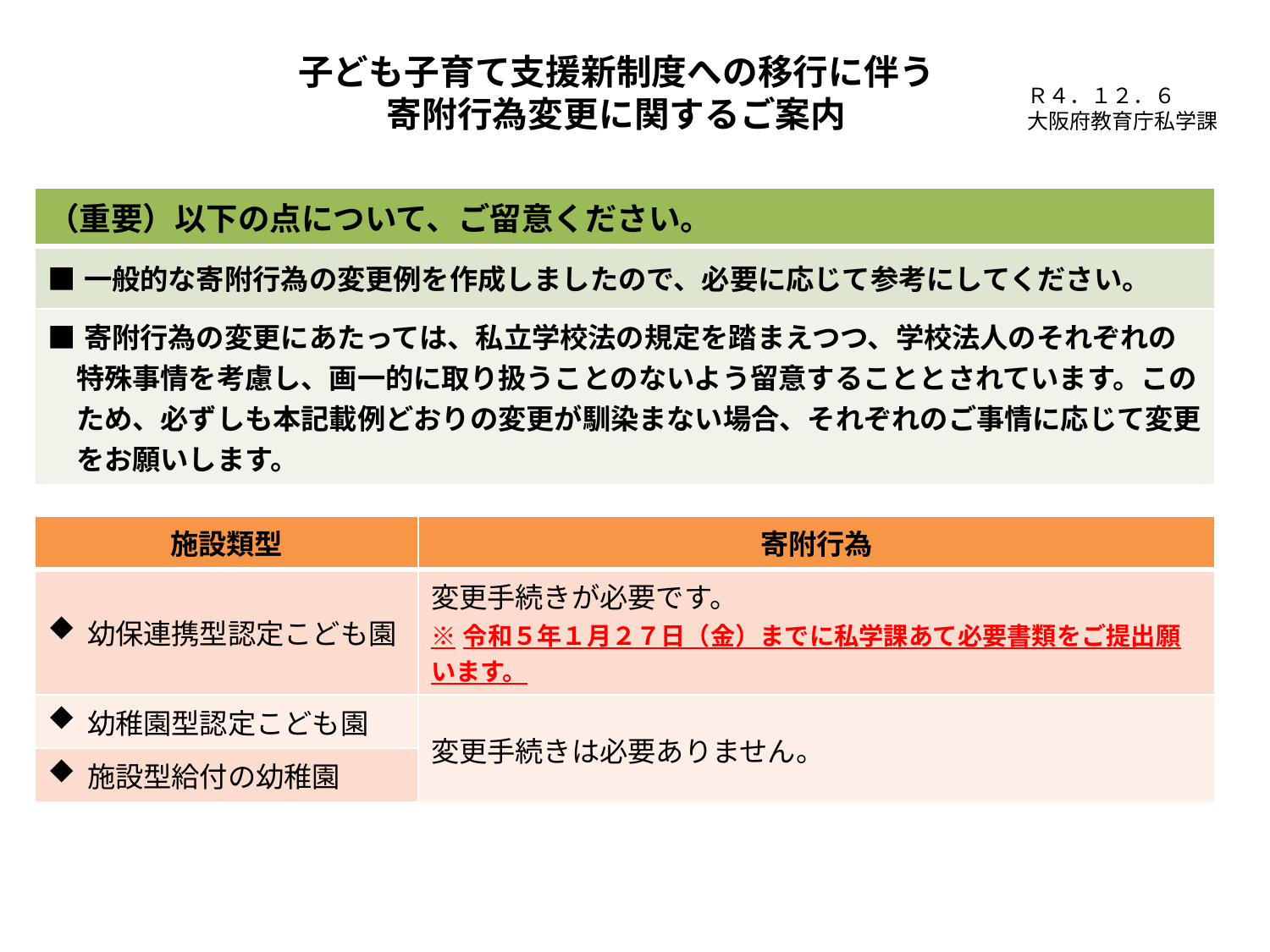

# 子ども子育て支援新制度への移行に伴う 寄附行為変更に関するご案内
Ｒ４．１２．６
大阪府教育庁私学課
| （重要）以下の点について、ご留意ください。 |
| --- |
| ■一般的な寄附行為の変更例を作成しましたので、必要に応じて参考にしてください。 |
| ■寄附行為の変更にあたっては、私立学校法の規定を踏まえつつ、学校法人のそれぞれの特殊事情を考慮し、画一的に取り扱うことのないよう留意することとされています。このため、必ずしも本記載例どおりの変更が馴染まない場合、それぞれのご事情に応じて変更をお願いします。 |
| 施設類型 | 寄附行為 |
| --- | --- |
| 幼保連携型認定こども園 | 変更手続きが必要です。 ※令和５年１月２７日（金）までに私学課あて必要書類をご提出願います。 |
| 幼稚園型認定こども園 | 変更手続きは必要ありません。 |
| 施設型給付の幼稚園 |  |